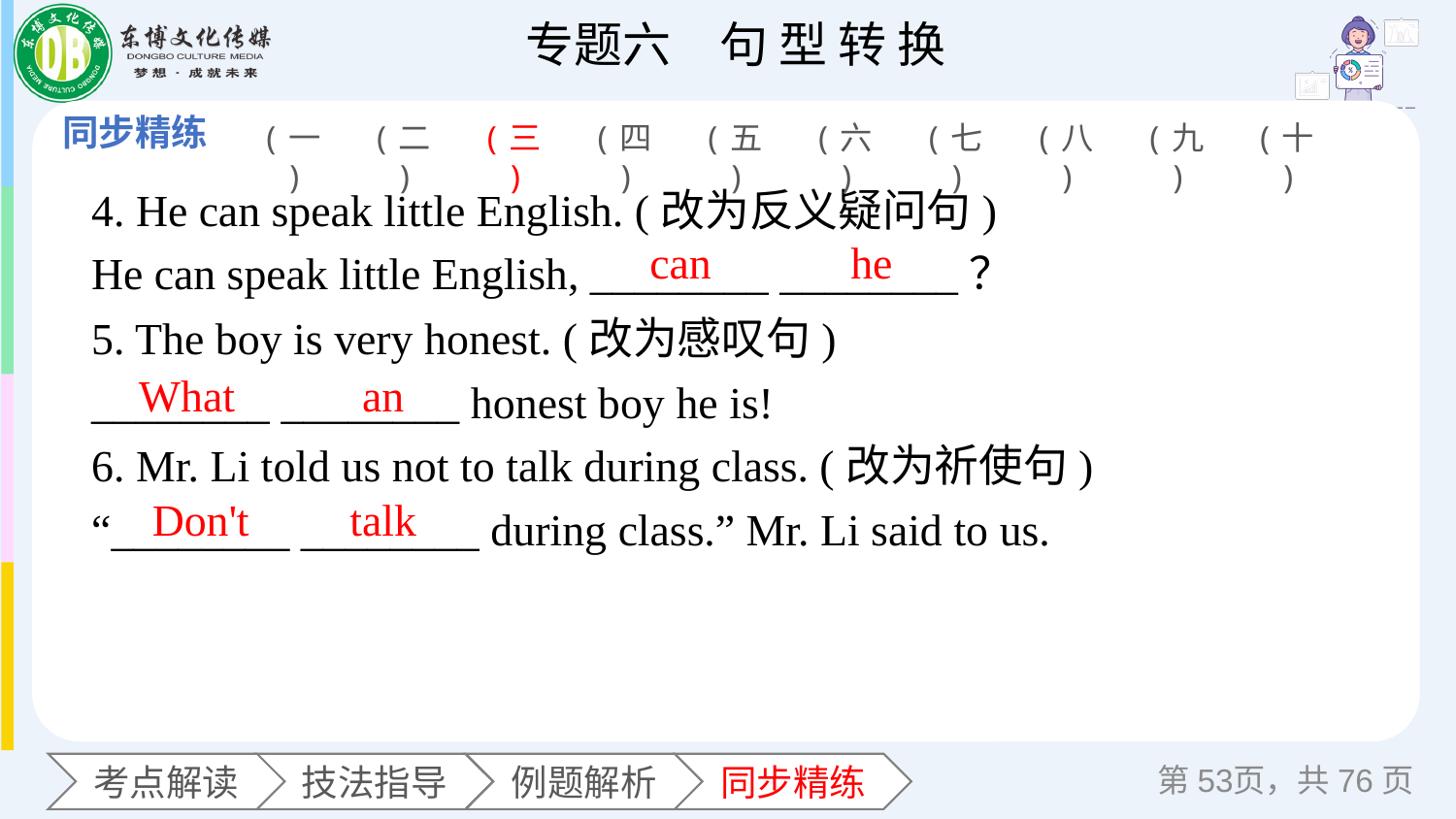

(一)
(二)
(三)
(四)
(五)
(六)
(七)
(八)
(九)
(十)
4. He can speak little English. (改为反义疑问句)
He can speak little English, ________ ________？
5. The boy is very honest. (改为感叹句)
________ ________ honest boy he is!
6. Mr. Li told us not to talk during class. (改为祈使句)
“________ ________ during class.” Mr. Li said to us.
can
he
What
an
Don't
talk
第53页，共76页